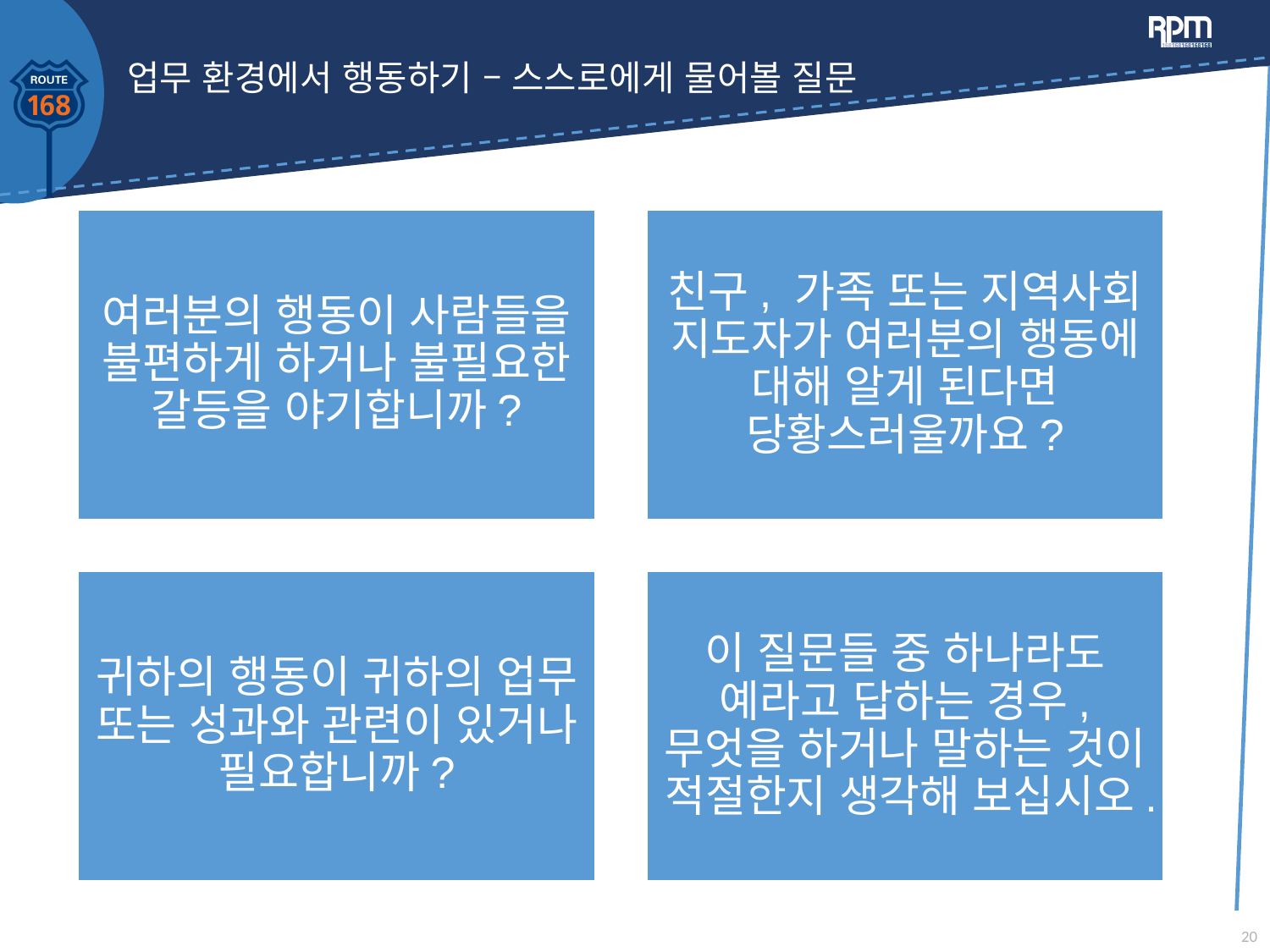

# 업무 환경에서 행동하기 – 스스로에게 물어볼 질문
여러분의 행동이 사람들을 불편하게 하거나 불필요한 갈등을 야기합니까?
친구, 가족 또는 지역사회 지도자가 여러분의 행동에 대해 알게 된다면 당황스러울까요?
귀하의 행동이 귀하의 업무 또는 성과와 관련이 있거나 필요합니까?
이 질문들 중 하나라도 예라고 답하는 경우, 무엇을 하거나 말하는 것이 적절한지 생각해 보십시오.
20